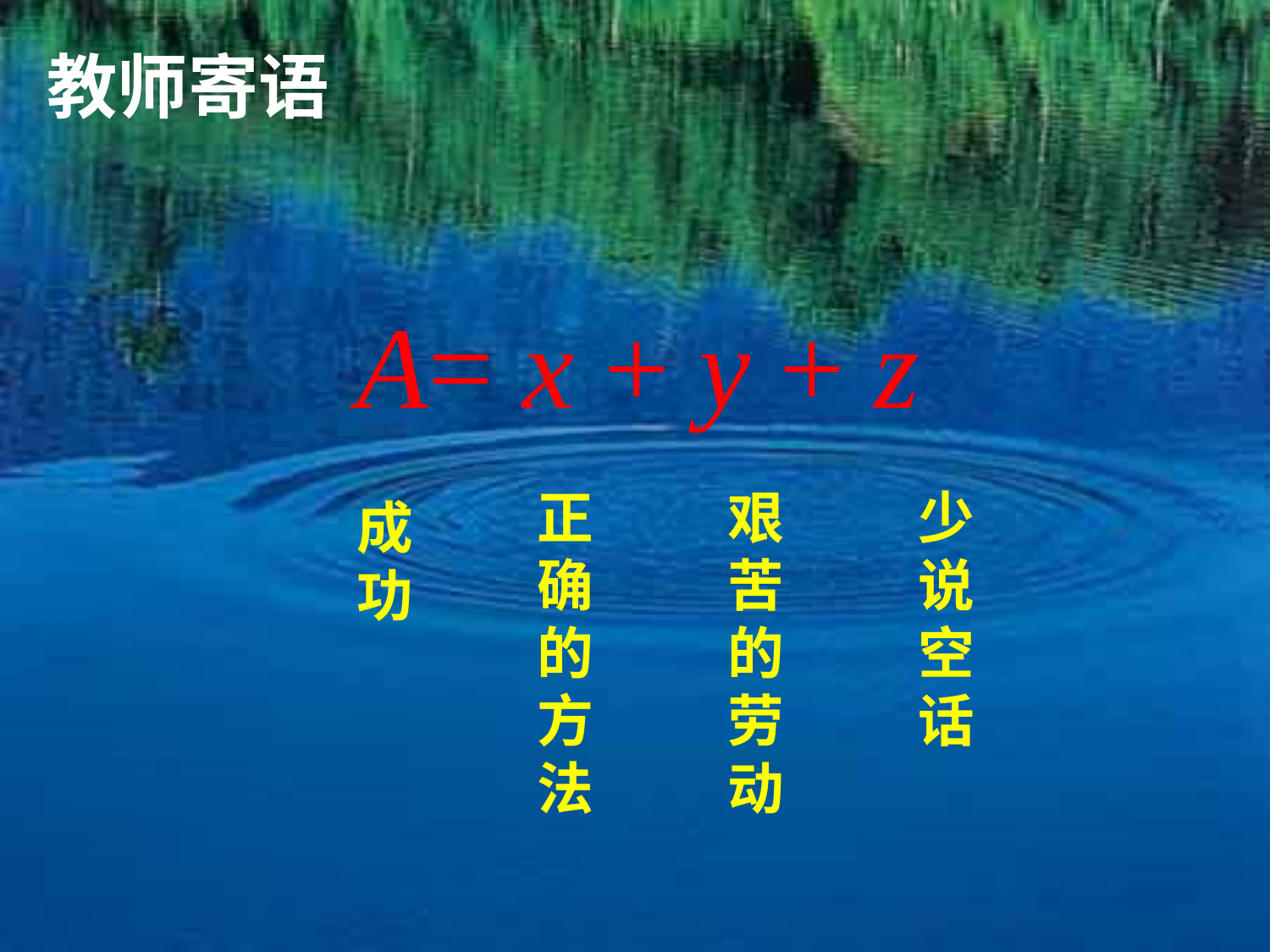

教师寄语
	A= x + y + z
正确的方法
艰苦的劳动
少说空话
成功